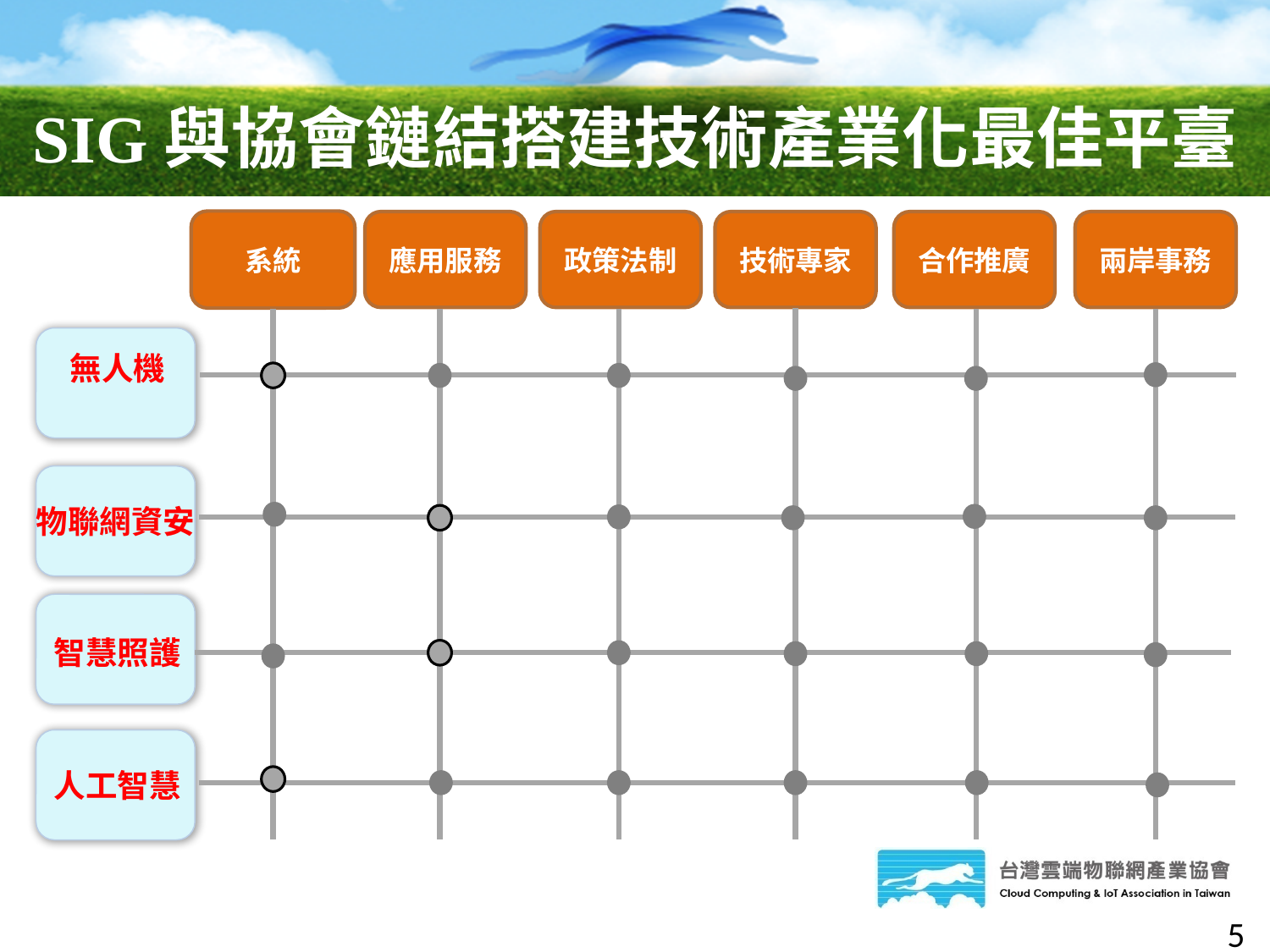

# SIG與協會鏈結搭建技術產業化最佳平臺
系統
應用服務
政策法制
技術專家
合作推廣
兩岸事務

無人機

物聯網資安

智慧照護

人工智慧